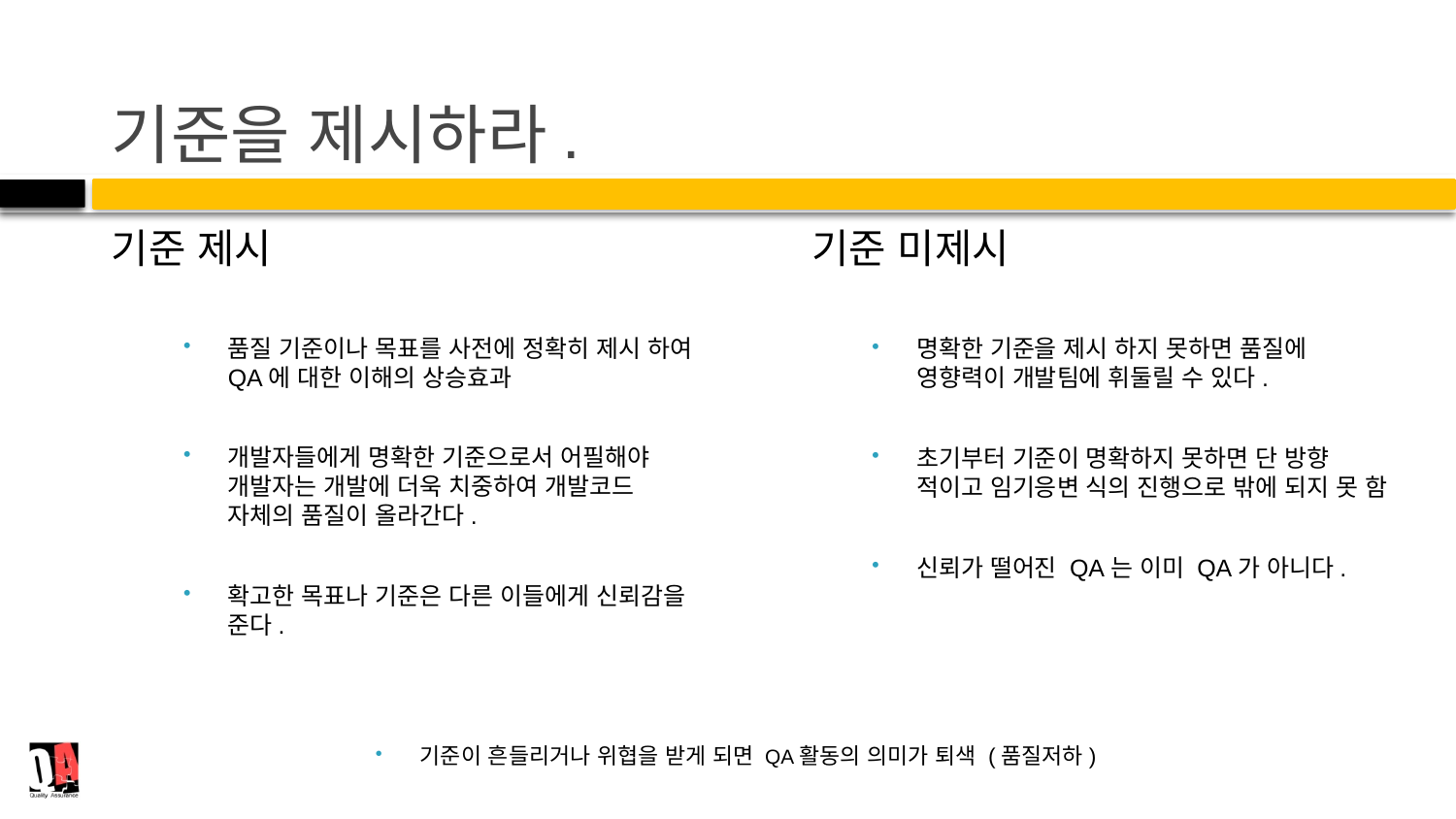

# 기준을 제시하라.

품질 기준이나 목표를 사전에 정확히 제시 하여 QA에 대한 이해의 상승효과

개발자들에게 명확한 기준으로서 어필해야 개발자는 개발에 더욱 치중하여 개발코드 자체의 품질이 올라간다.

확고한 목표나 기준은 다른 이들에게 신뢰감을 준다.
명확한 기준을 제시 하지 못하면 품질에 영향력이 개발팀에 휘둘릴 수 있다.

초기부터 기준이 명확하지 못하면 단 방향 적이고 임기응변 식의 진행으로 밖에 되지 못 함

신뢰가 떨어진 QA는 이미 QA가 아니다.
기준 미제시
기준 제시
기준이 흔들리거나 위협을 받게 되면 QA활동의 의미가 퇴색 (품질저하)